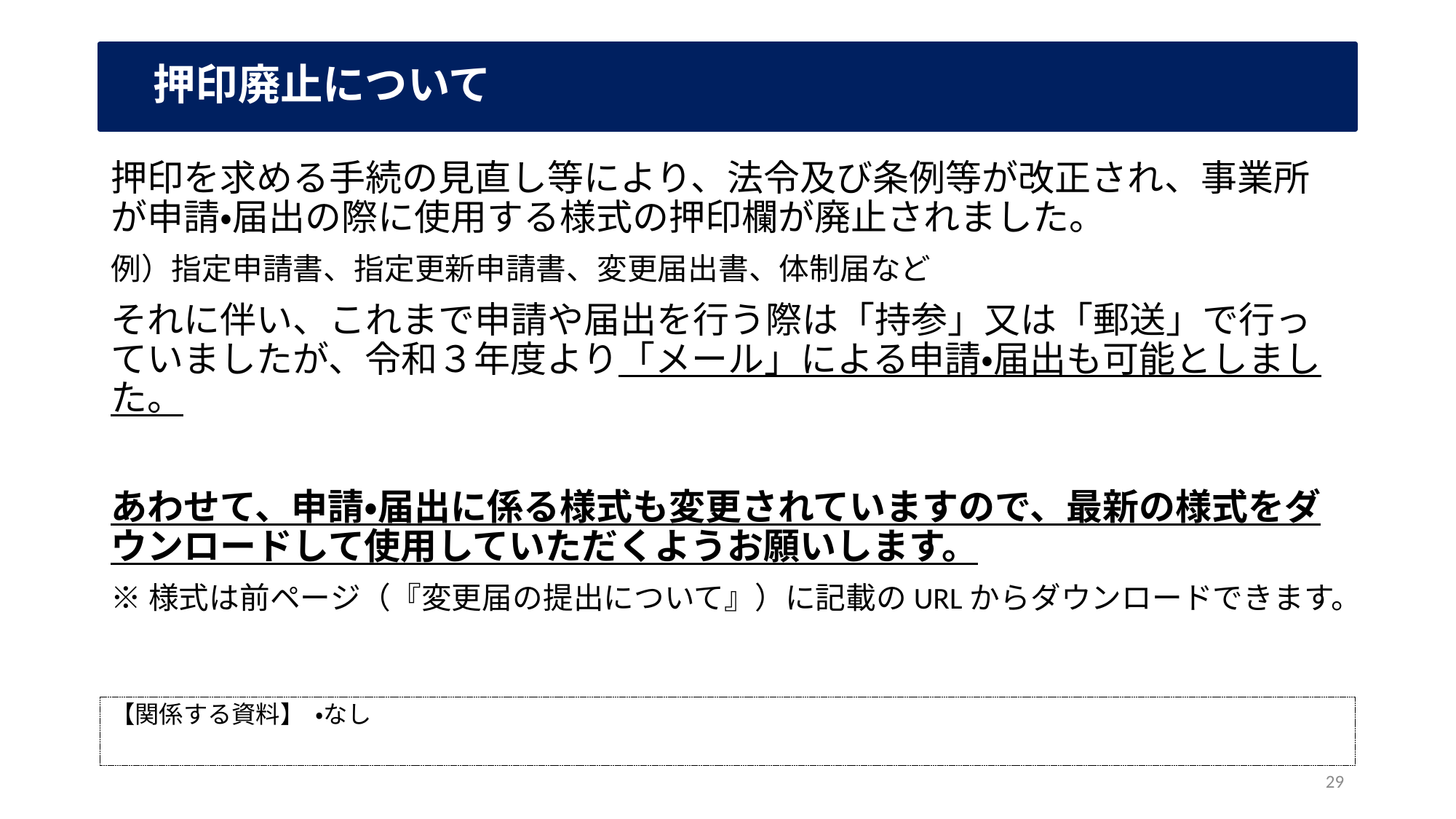

# 押印廃止について
押印を求める手続の見直し等により、法令及び条例等が改正され、事業所が申請・届出の際に使用する様式の押印欄が廃止されました。
例）指定申請書、指定更新申請書、変更届出書、体制届など
それに伴い、これまで申請や届出を行う際は「持参」又は「郵送」で行っていましたが、令和３年度より「メール」による申請・届出も可能としました。

あわせて、申請・届出に係る様式も変更されていますので、最新の様式をダウンロードして使用していただくようお願いします。
※様式は前ページ（『変更届の提出について』）に記載のURLからダウンロードできます。
【関係する資料】  ・なし
29